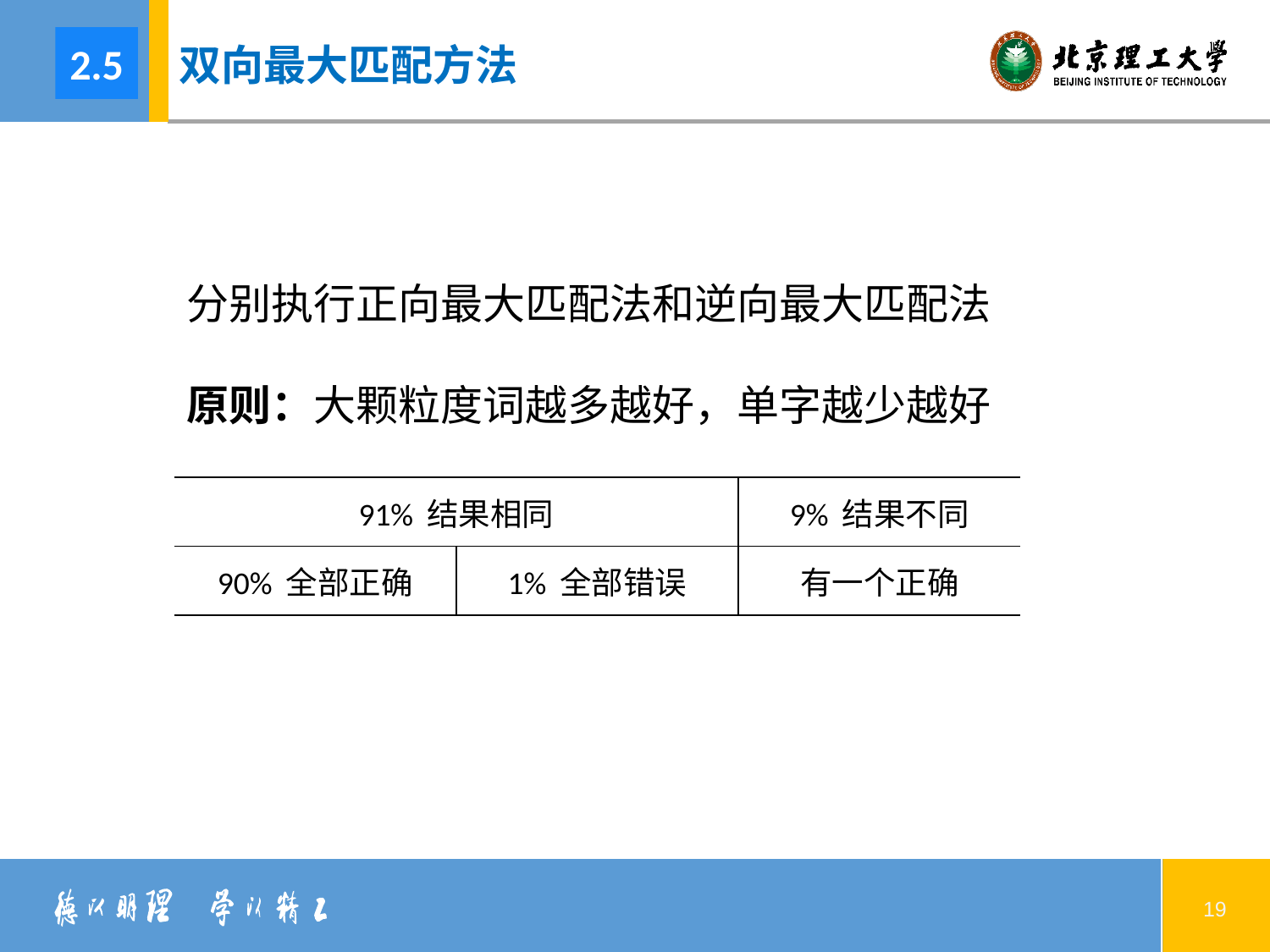

2.5
双向最大匹配方法

分别执行正向最大匹配法和逆向最大匹配法

原则：大颗粒度词越多越好，单字越少越好
| 91% 结果相同 |  | 9% 结果不同 |
| --- | --- | --- |
| 90% 全部正确 | 1% 全部错误 | 有一个正确 |